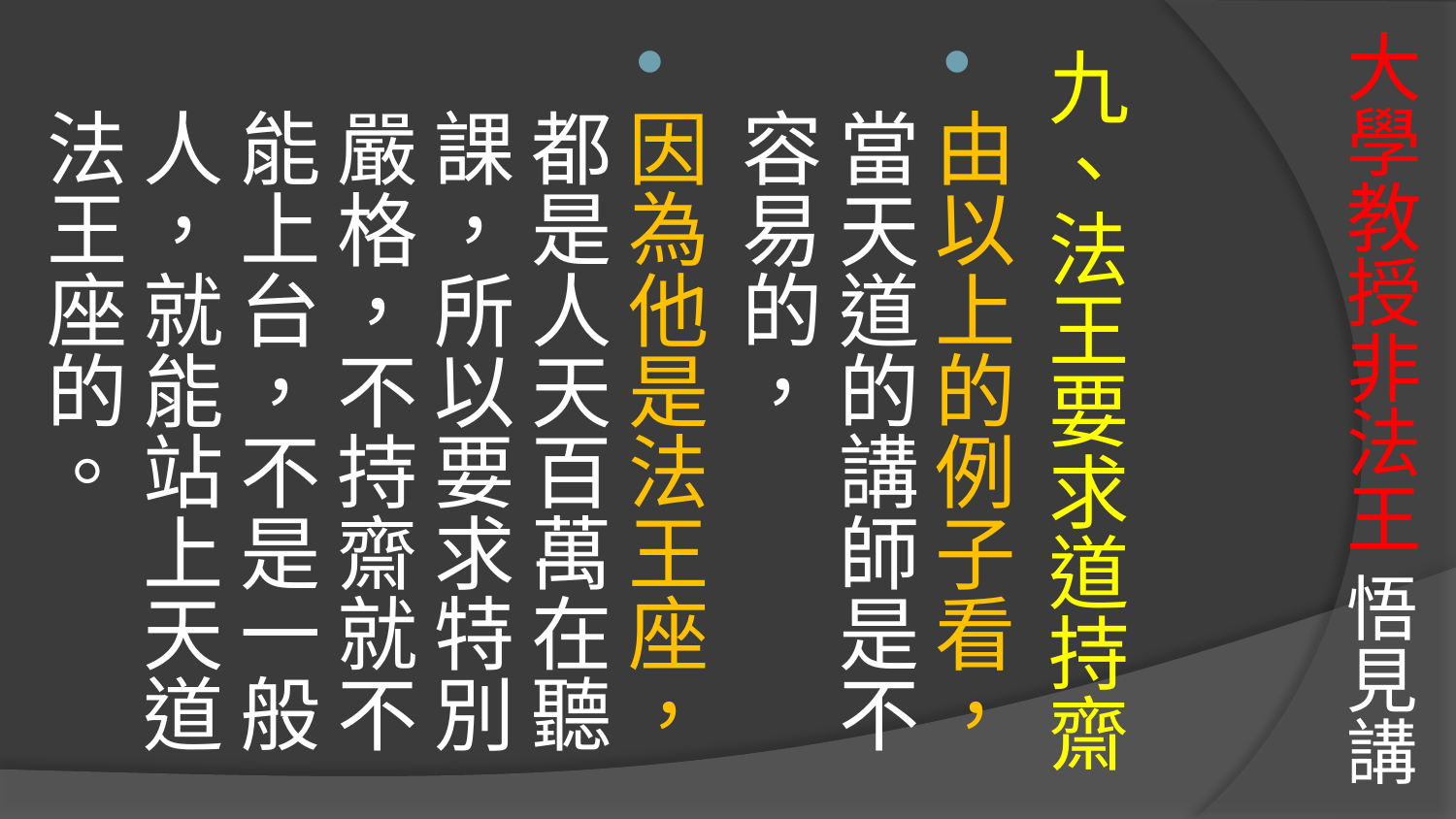

# 大學教授非法王 悟見講
九、法王要求道持齋
由以上的例子看，當天道的講師是不容易的，
因為他是法王座，都是人天百萬在聽課，所以要求特別嚴格，不持齋就不能上台，不是一般人，就能站上天道法王座的。